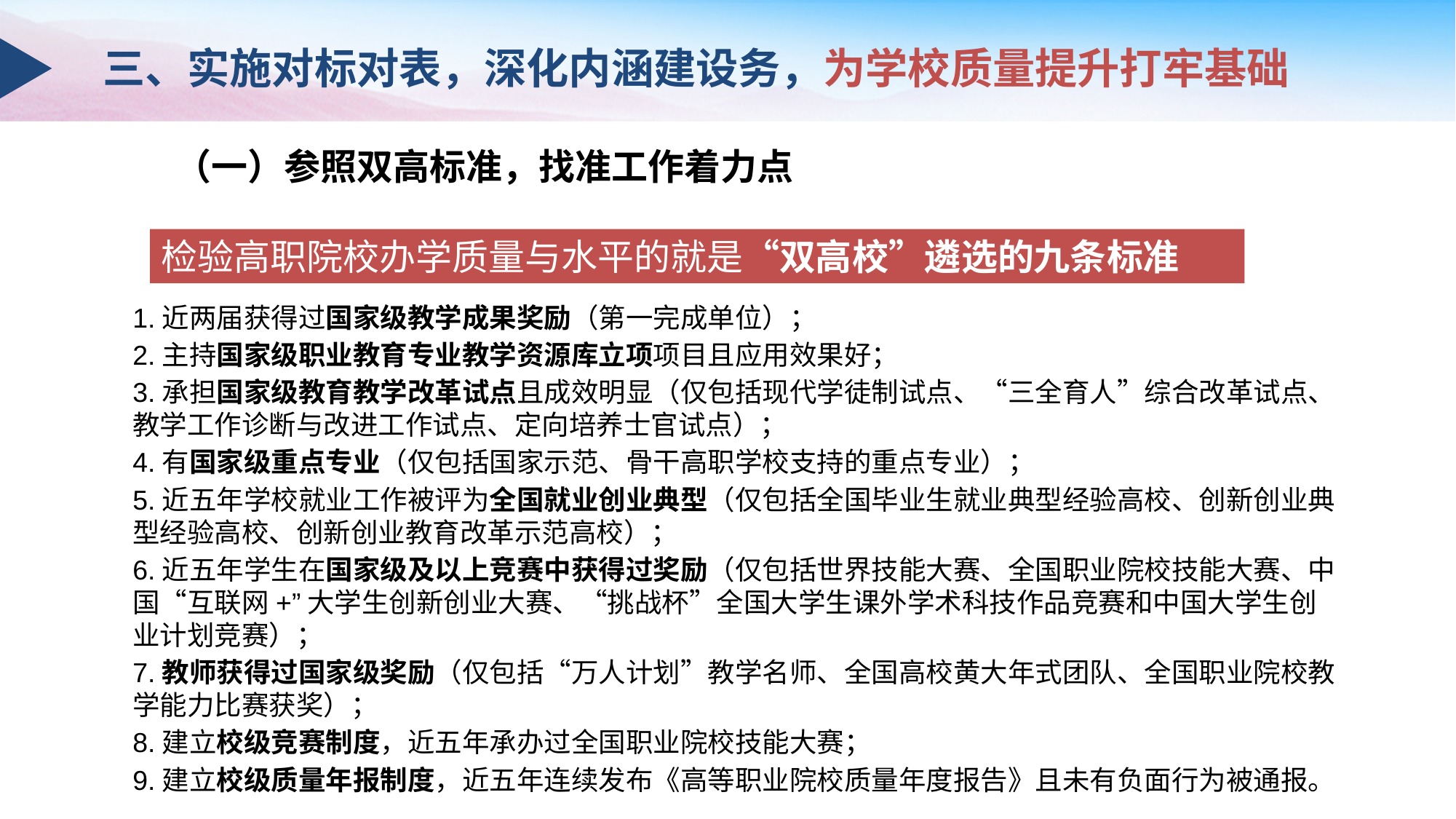

三、实施对标对表，深化内涵建设务，为学校质量提升打牢基础
 （一）参照双高标准，找准工作着力点
检验高职院校办学质量与水平的就是“双高校”遴选的九条标准
1.近两届获得过国家级教学成果奖励（第一完成单位）；
2.主持国家级职业教育专业教学资源库立项项目且应用效果好；
3.承担国家级教育教学改革试点且成效明显（仅包括现代学徒制试点、“三全育人”综合改革试点、教学工作诊断与改进工作试点、定向培养士官试点）；
4.有国家级重点专业（仅包括国家示范、骨干高职学校支持的重点专业）；
5.近五年学校就业工作被评为全国就业创业典型（仅包括全国毕业生就业典型经验高校、创新创业典型经验高校、创新创业教育改革示范高校）；
6.近五年学生在国家级及以上竞赛中获得过奖励（仅包括世界技能大赛、全国职业院校技能大赛、中国“互联网+”大学生创新创业大赛、“挑战杯”全国大学生课外学术科技作品竞赛和中国大学生创业计划竞赛）；
7.教师获得过国家级奖励（仅包括“万人计划”教学名师、全国高校黄大年式团队、全国职业院校教学能力比赛获奖）；
8.建立校级竞赛制度，近五年承办过全国职业院校技能大赛；
9.建立校级质量年报制度，近五年连续发布《高等职业院校质量年度报告》且未有负面行为被通报。